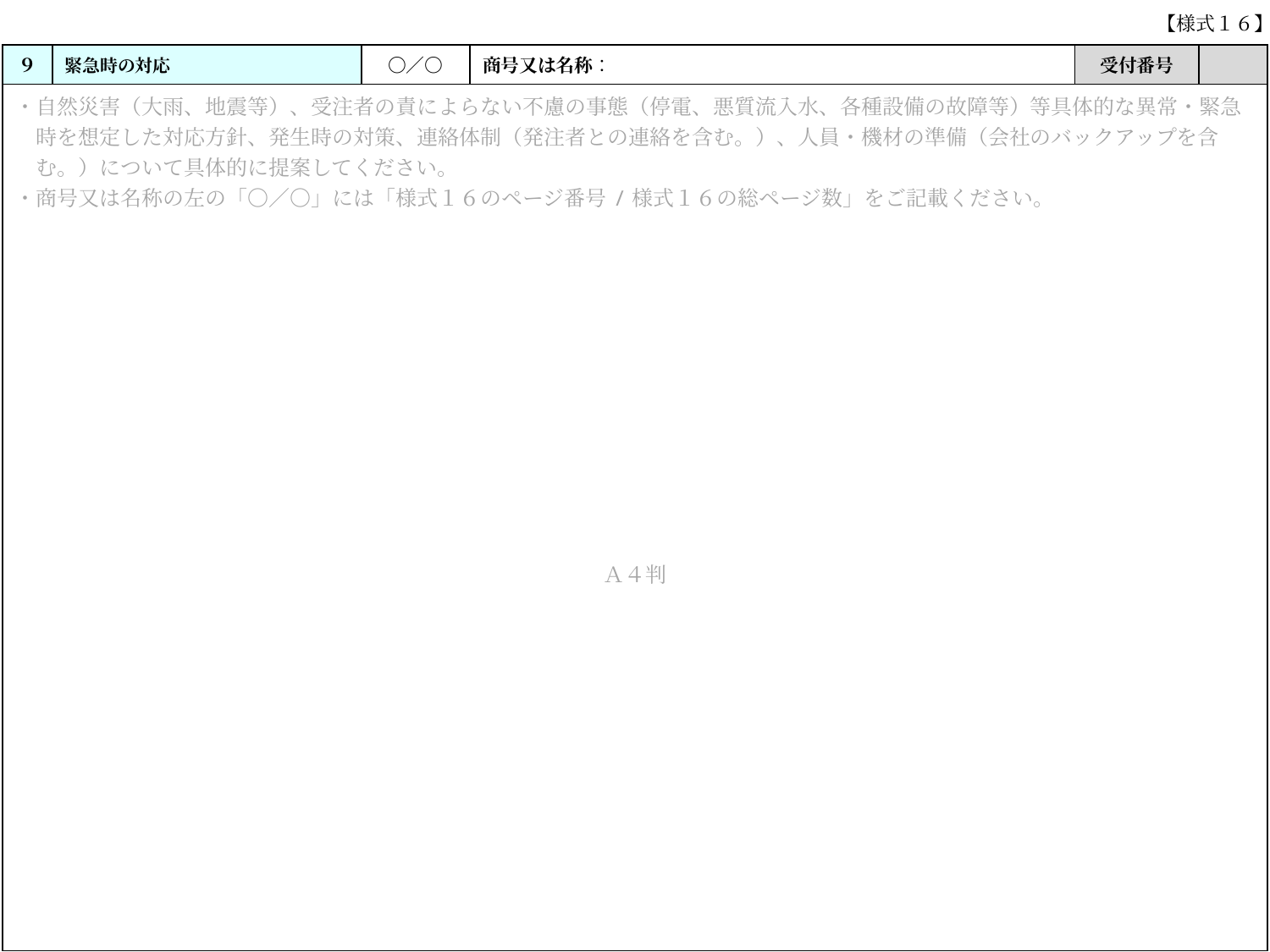

# 【様式１６】
| ９ | 緊急時の対応 | 〇／〇 | 商号又は名称： | 受付番号 |  |
| --- | --- | --- | --- | --- | --- |
| ・自然災害（大雨、地震等）、受注者の責によらない不慮の事態（停電、悪質流入水、各種設備の故障等）等具体的な異常・緊急 　時を想定した対応方針、発生時の対策、連絡体制（発注者との連絡を含む。）、人員・機材の準備（会社のバックアップを含 　む。）について具体的に提案してください。 ・商号又は名称の左の「〇／〇」には「様式１６のページ番号/様式１６の総ページ数」をご記載ください。 Ａ４判 |  |  |  |  |  |